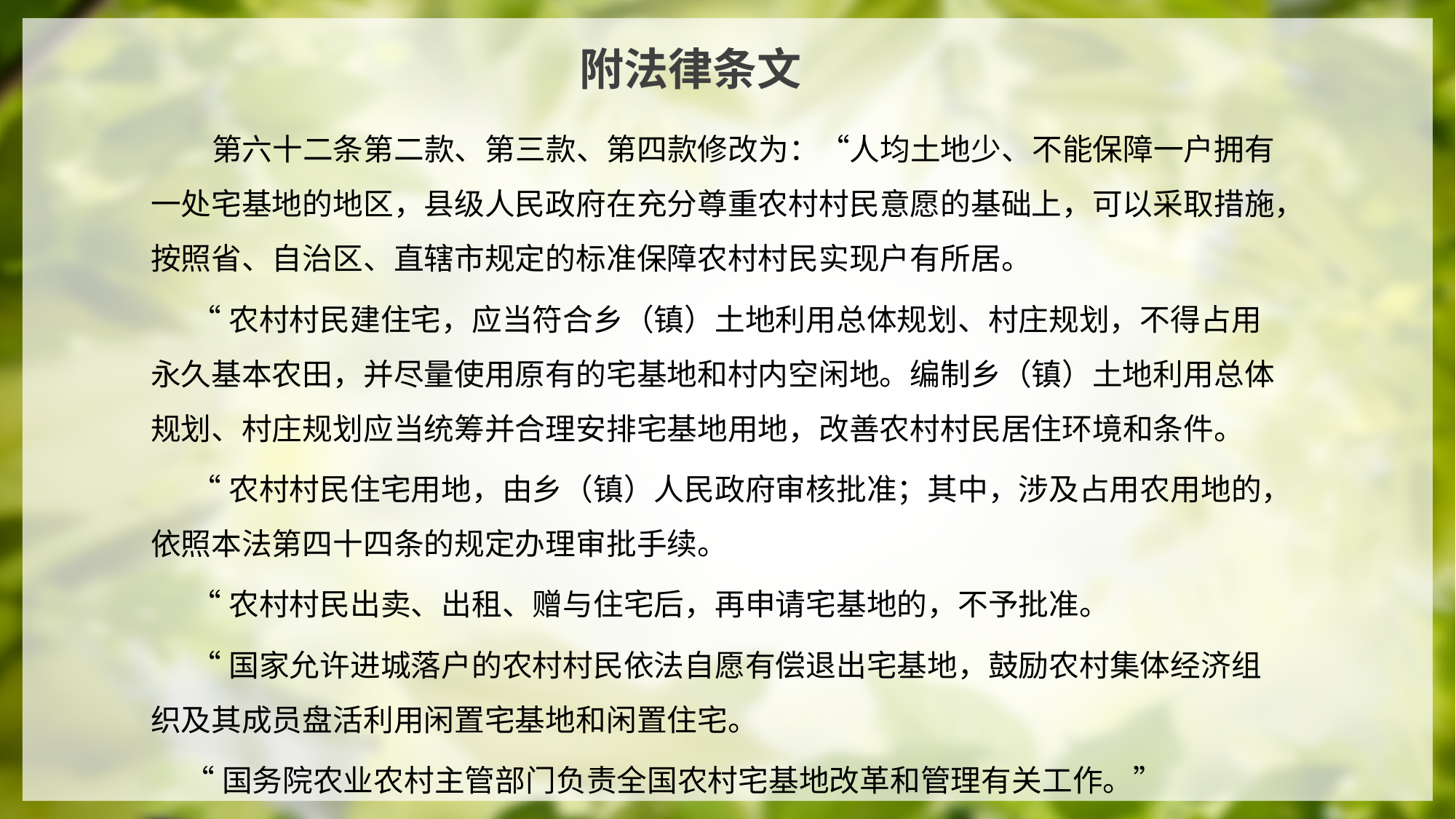

附法律条文
        第六十二条第二款、第三款、第四款修改为：“人均土地少、不能保障一户拥有一处宅基地的地区，县级人民政府在充分尊重农村村民意愿的基础上，可以采取措施，按照省、自治区、直辖市规定的标准保障农村村民实现户有所居。
      “农村村民建住宅，应当符合乡（镇）土地利用总体规划、村庄规划，不得占用永久基本农田，并尽量使用原有的宅基地和村内空闲地。编制乡（镇）土地利用总体规划、村庄规划应当统筹并合理安排宅基地用地，改善农村村民居住环境和条件。
      “农村村民住宅用地，由乡（镇）人民政府审核批准；其中，涉及占用农用地的，依照本法第四十四条的规定办理审批手续。
      “农村村民出卖、出租、赠与住宅后，再申请宅基地的，不予批准。
      “国家允许进城落户的农村村民依法自愿有偿退出宅基地，鼓励农村集体经济组织及其成员盘活利用闲置宅基地和闲置住宅。
     “国务院农业农村主管部门负责全国农村宅基地改革和管理有关工作。”